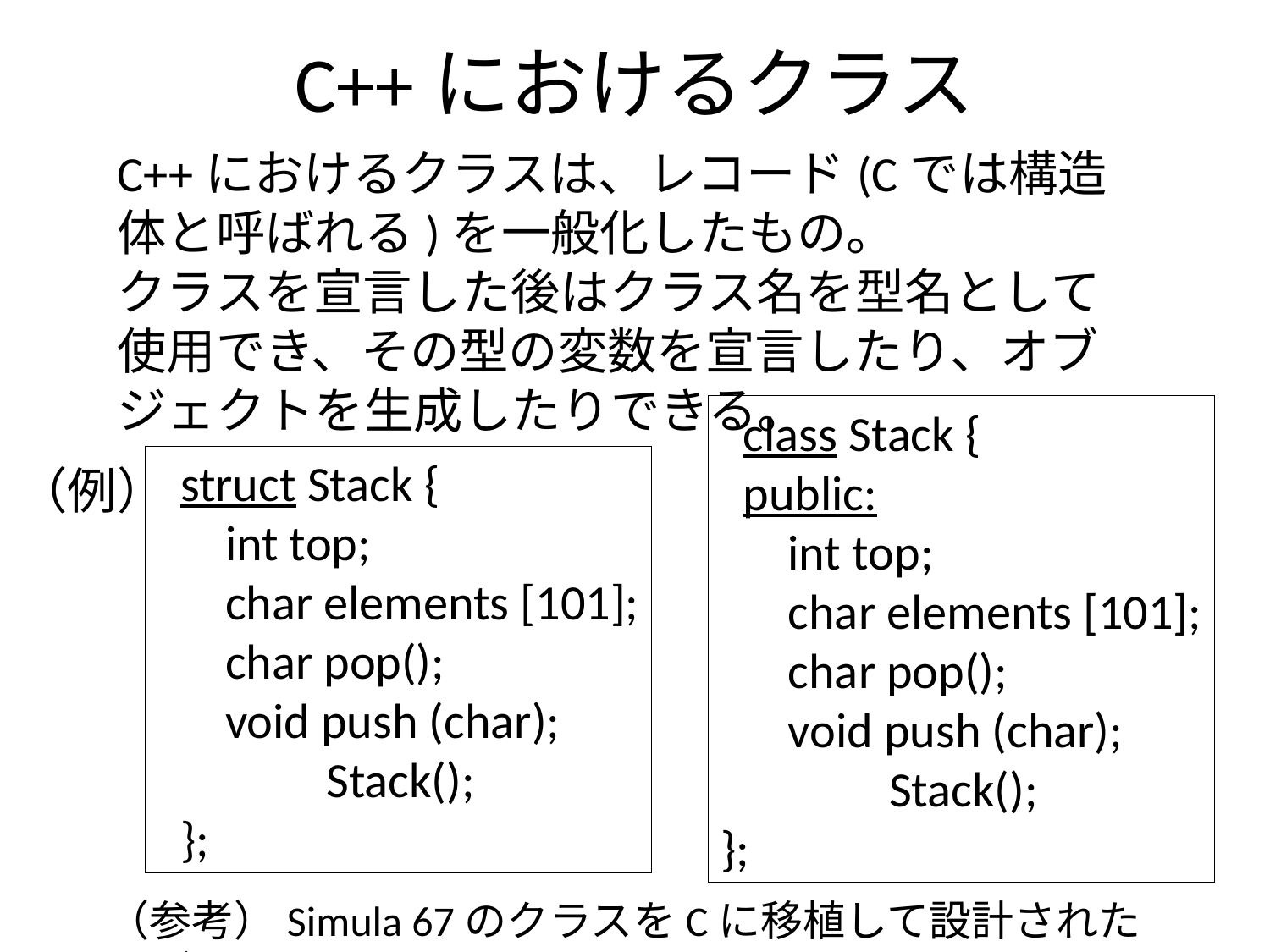

# C++におけるクラス
C++におけるクラスは、レコード(Cでは構造体と呼ばれる)を一般化したもの。
クラスを宣言した後はクラス名を型名として使用でき、その型の変数を宣言したり、オブジェクトを生成したりできる。
  class Stack {
  public:
      int top;
      char elements [101];
      char pop();
      void push (char);
               Stack();
};
  struct Stack {
      int top;
      char elements [101];
      char pop();
      void push (char);
               Stack();
  };
（例）
（参考）Simula 67のクラスをCに移植して設計されたのがC++。